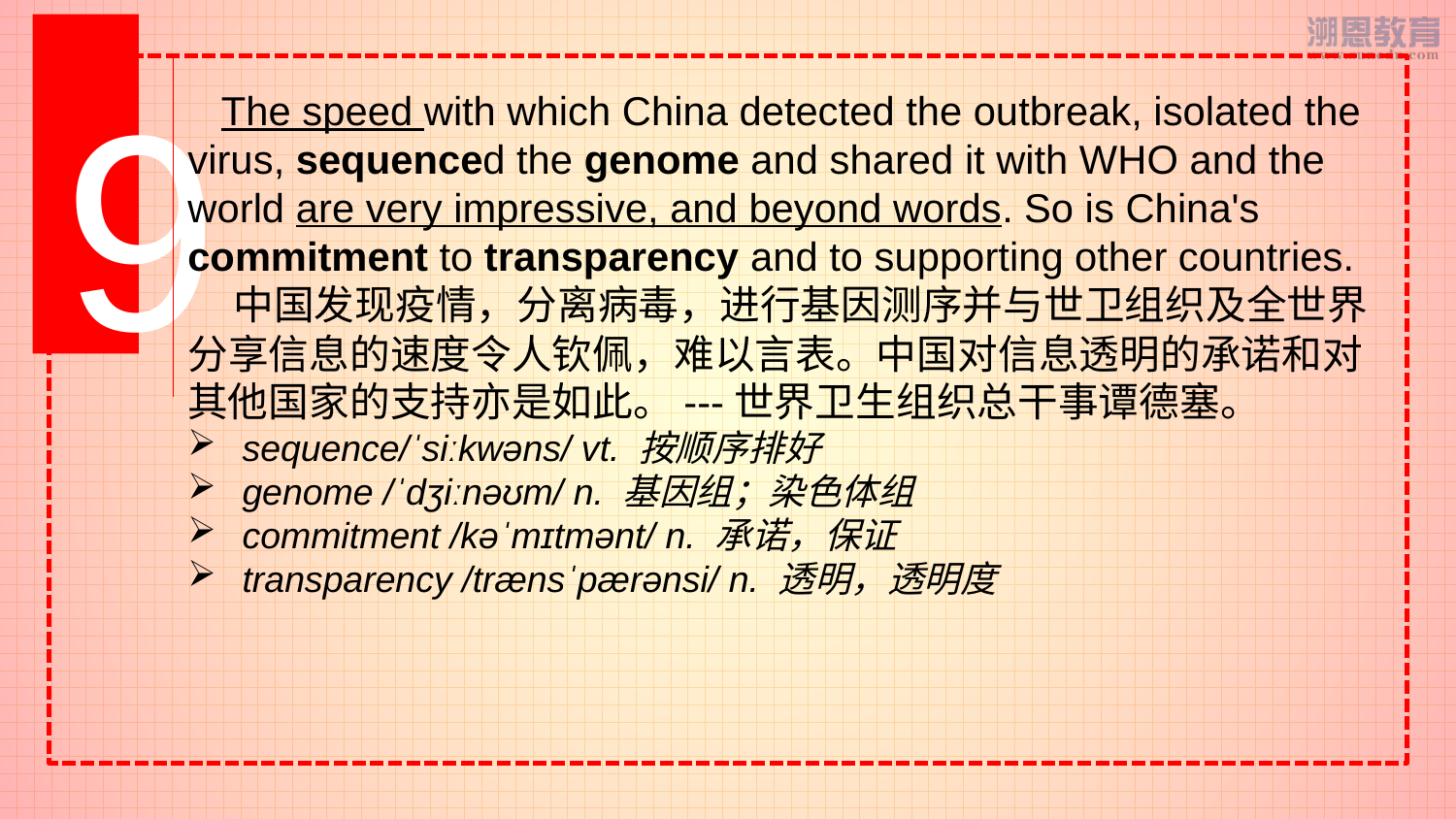

9

   The speed with which China detected the outbreak, isolated the virus, sequenced the genome and shared it with WHO and the world are very impressive, and beyond words. So is China's commitment to transparency and to supporting other countries.
    中国发现疫情，分离病毒，进行基因测序并与世卫组织及全世界分享信息的速度令人钦佩，难以言表。中国对信息透明的承诺和对其他国家的支持亦是如此。---世界卫生组织总干事谭德塞。
sequence/ˈsiːkwəns/ vt. 按顺序排好
genome /ˈdʒiːnəʊm/ n. 基因组；染色体组
commitment /kəˈmɪtmənt/ n. 承诺，保证
transparency /trænsˈpærənsi/ n. 透明，透明度